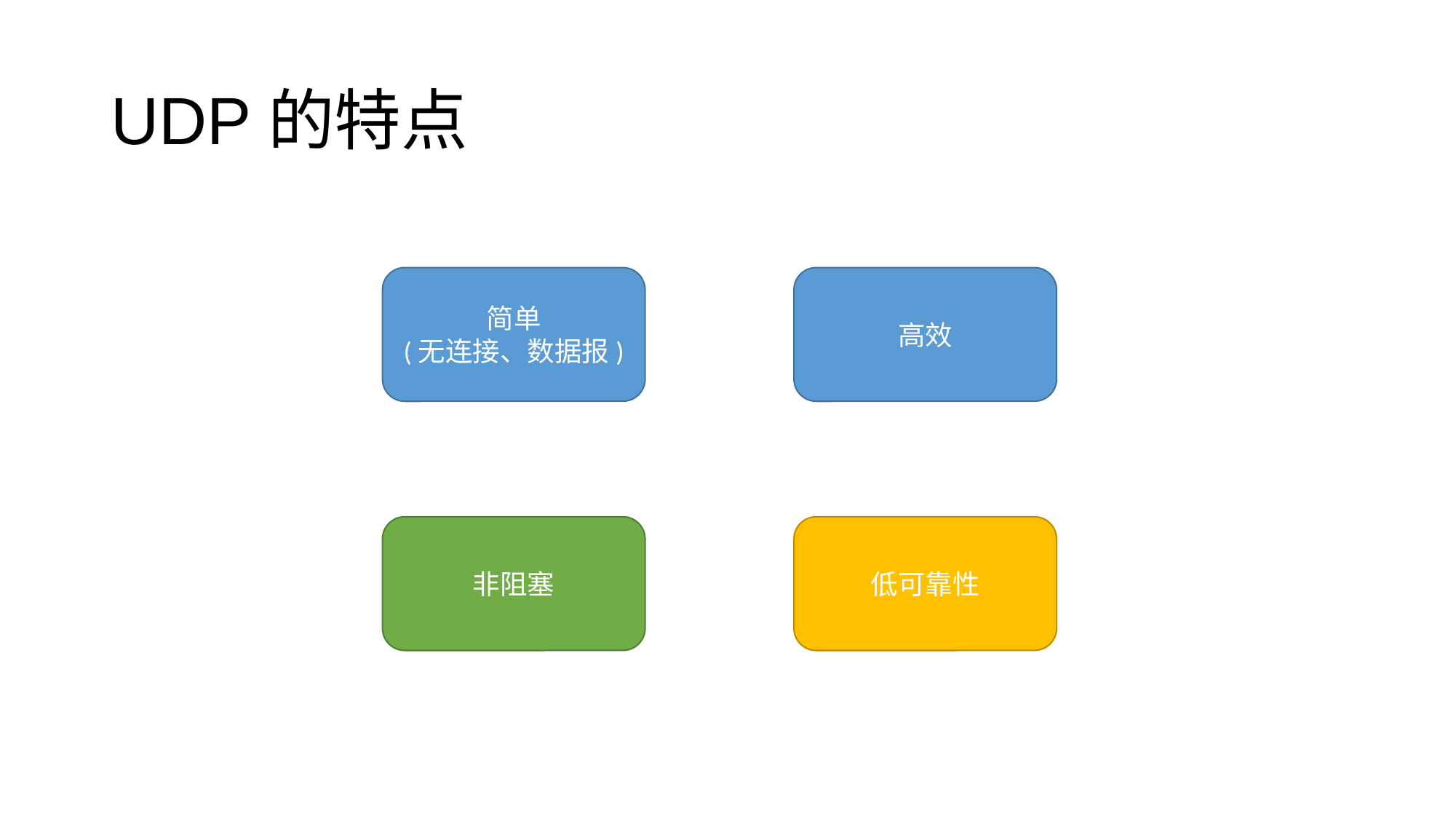

# UDP的特点

简单
(无连接、数据报)
高效
非阻塞
低可靠性